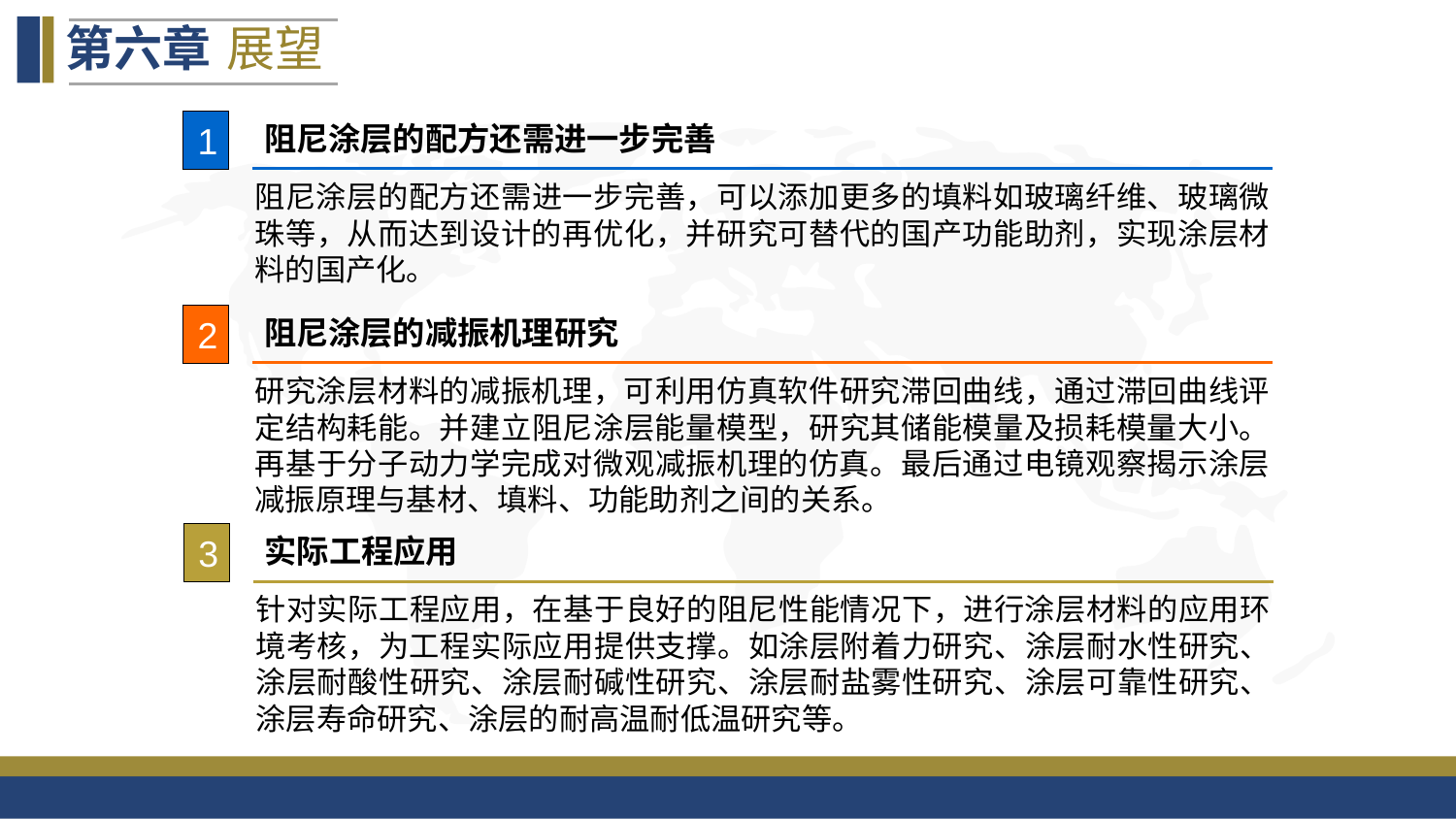

第六章
展望
1
阻尼涂层的配方还需进一步完善
阻尼涂层的配方还需进一步完善，可以添加更多的填料如玻璃纤维、玻璃微珠等，从而达到设计的再优化，并研究可替代的国产功能助剂，实现涂层材料的国产化。
2
阻尼涂层的减振机理研究
研究涂层材料的减振机理，可利用仿真软件研究滞回曲线，通过滞回曲线评定结构耗能。并建立阻尼涂层能量模型，研究其储能模量及损耗模量大小。再基于分子动力学完成对微观减振机理的仿真。最后通过电镜观察揭示涂层减振原理与基材、填料、功能助剂之间的关系。

3
实际工程应用
针对实际工程应用，在基于良好的阻尼性能情况下，进行涂层材料的应用环境考核，为工程实际应用提供支撑。如涂层附着力研究、涂层耐水性研究、涂层耐酸性研究、涂层耐碱性研究、涂层耐盐雾性研究、涂层可靠性研究、涂层寿命研究、涂层的耐高温耐低温研究等。